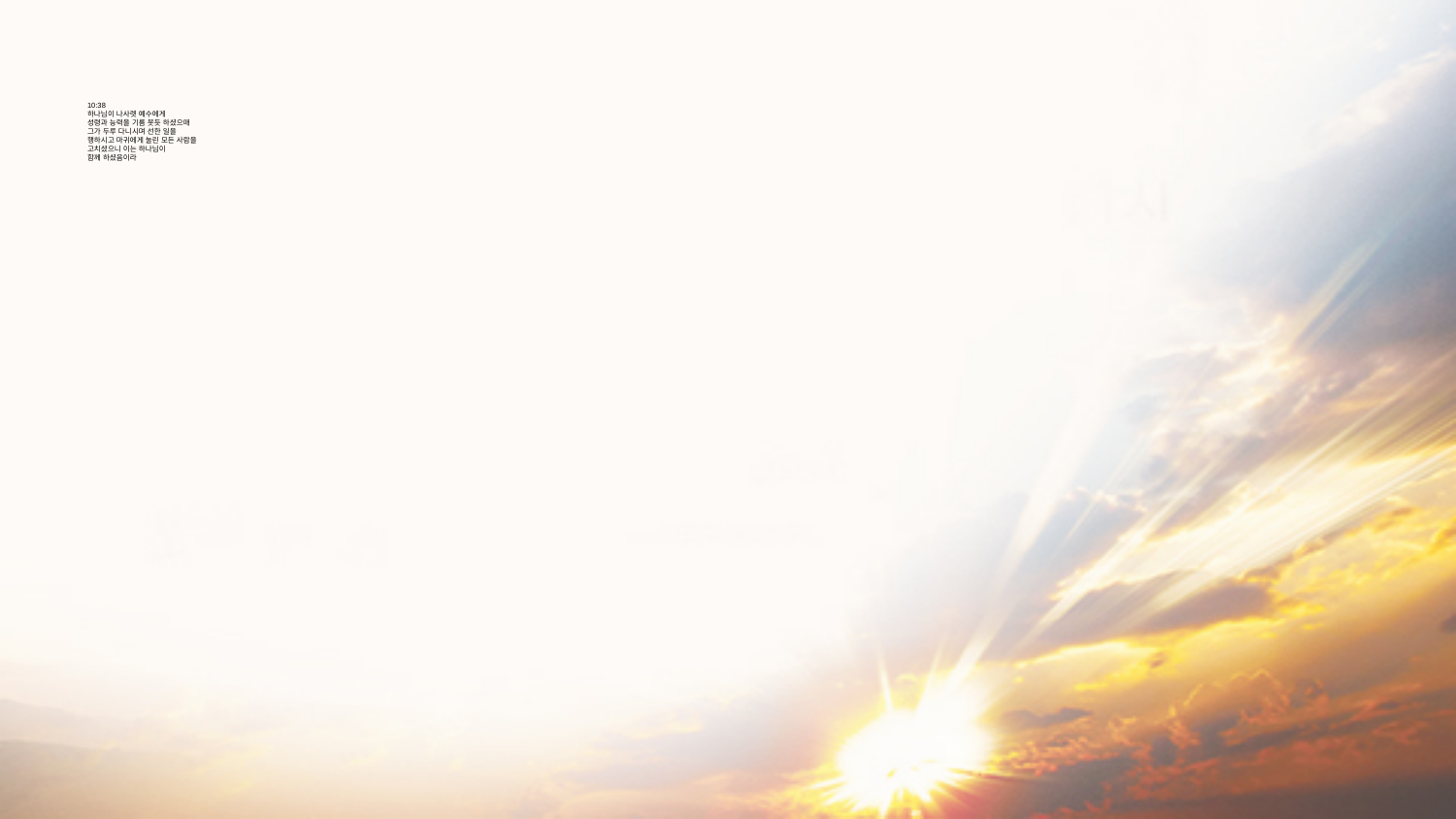

# 10:38 하나님이 나사렛 예수에게 성령과 능력을 기름 붓듯 하셨으매 그가 두루 다니시며 선한 일을 행하시고 마귀에게 눌린 모든 사람을 고치셨으니 이는 하나님이 함께 하셨음이라